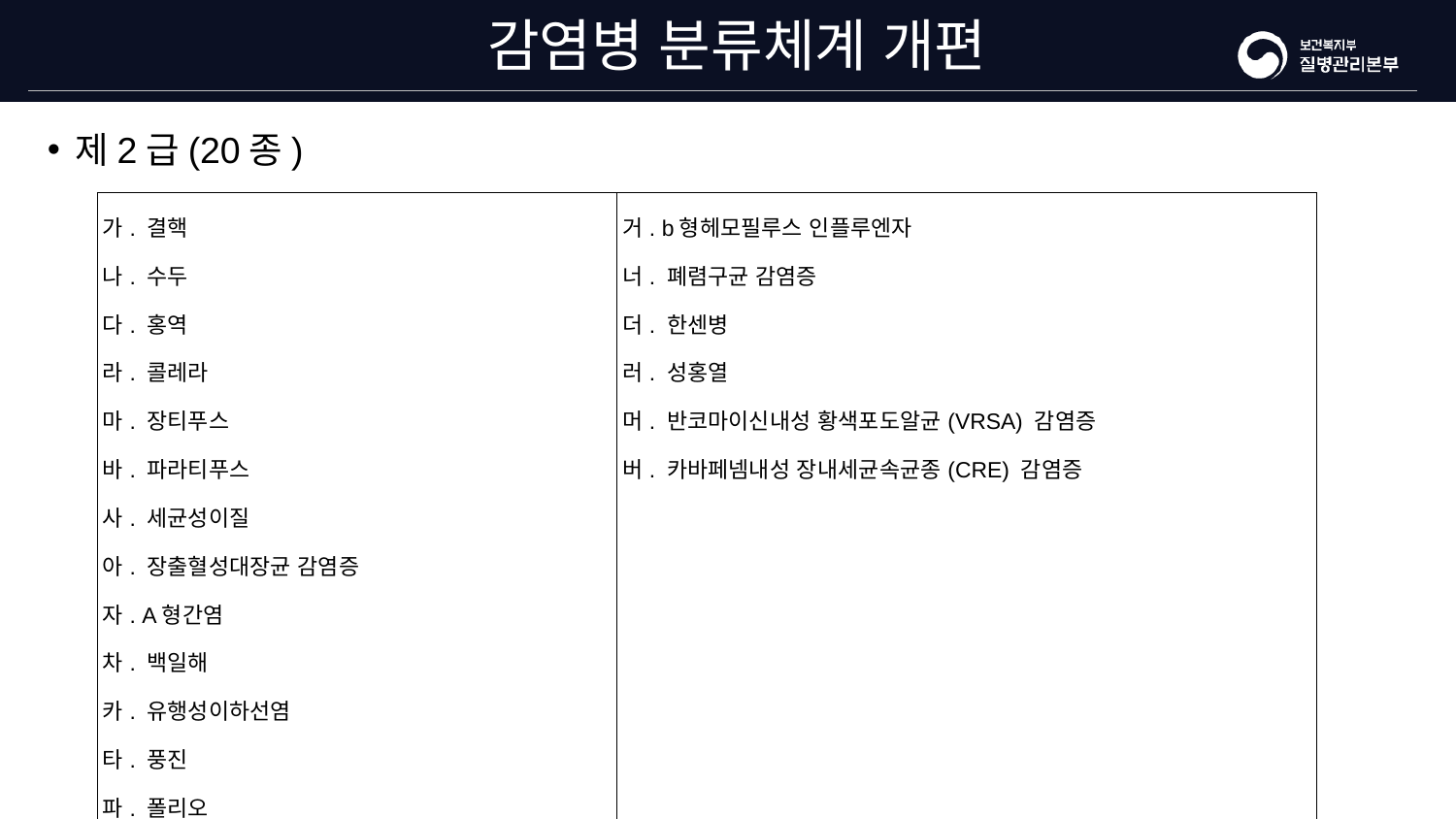

# 감염병 분류체계 개편
제2급(20종)
| 가. 결핵 나. 수두 다. 홍역 라. 콜레라 마. 장티푸스 바. 파라티푸스 사. 세균성이질 아. 장출혈성대장균 감염증 자. A형간염 차. 백일해 카. 유행성이하선염 타. 풍진 파. 폴리오 하. 수막구균 감염증 | 거. b형헤모필루스 인플루엔자 너. 폐렴구균 감염증 더. 한센병 러. 성홍열 머. 반코마이신내성 황색포도알균(VRSA) 감염증 버. 카바페넴내성 장내세균속균종(CRE) 감염증 |
| --- | --- |